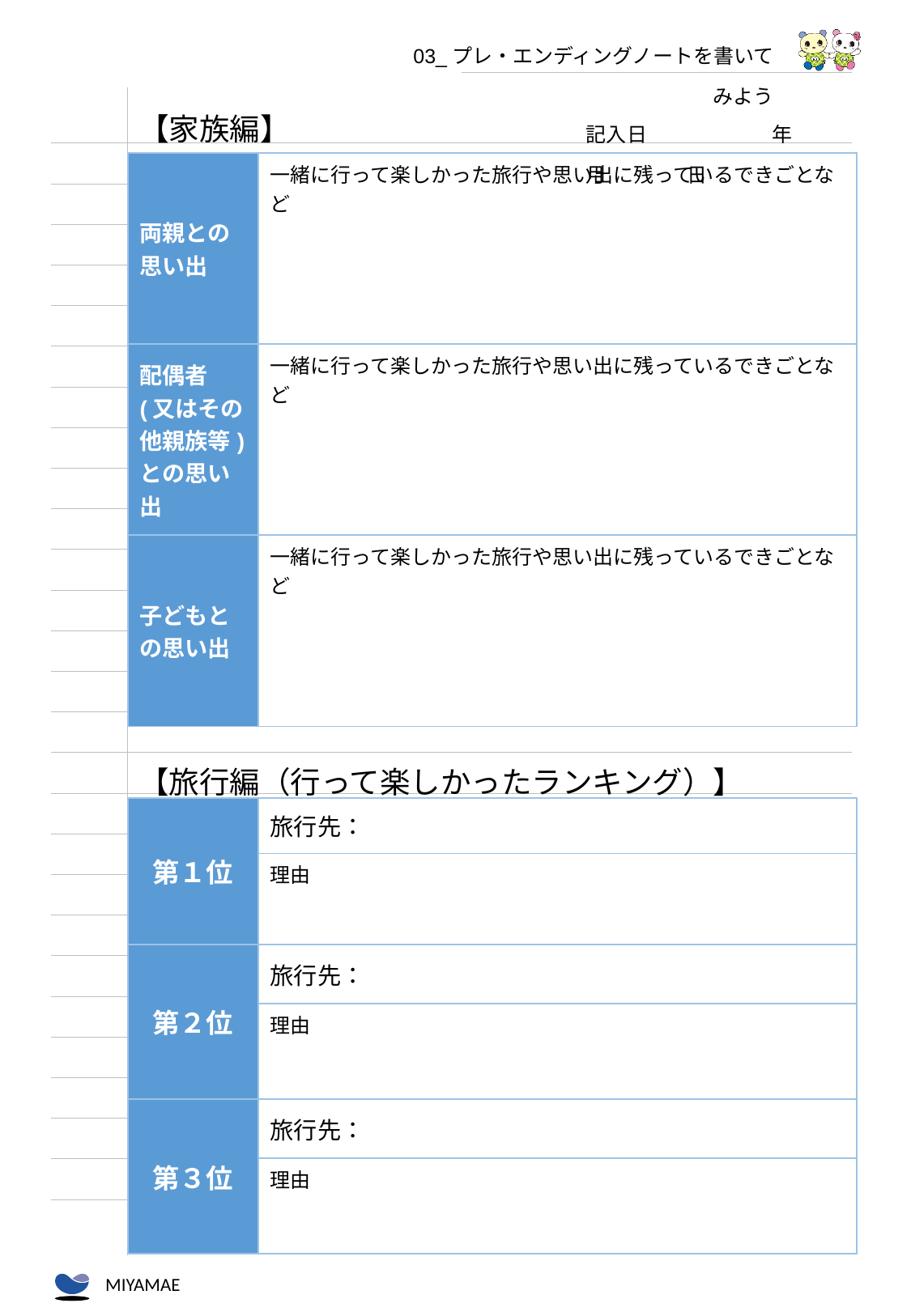

03_プレ・エンディングノートを書いてみよう
【家族編】
記入日　　　　　　年　　　　月　　　　日
| 両親との思い出 | 一緒に行って楽しかった旅行や思い出に残っているできごとなど |
| --- | --- |
| 配偶者(又はその他親族等)との思い出 | 一緒に行って楽しかった旅行や思い出に残っているできごとなど |
| 子どもとの思い出 | 一緒に行って楽しかった旅行や思い出に残っているできごとなど |
【旅行編（行って楽しかったランキング）】
| 第１位 | 旅行先： |
| --- | --- |
|  | 理由 |
| 第２位 | 旅行先： |
|  | 理由 |
| 第３位 | 旅行先： |
|  | 理由 |
10